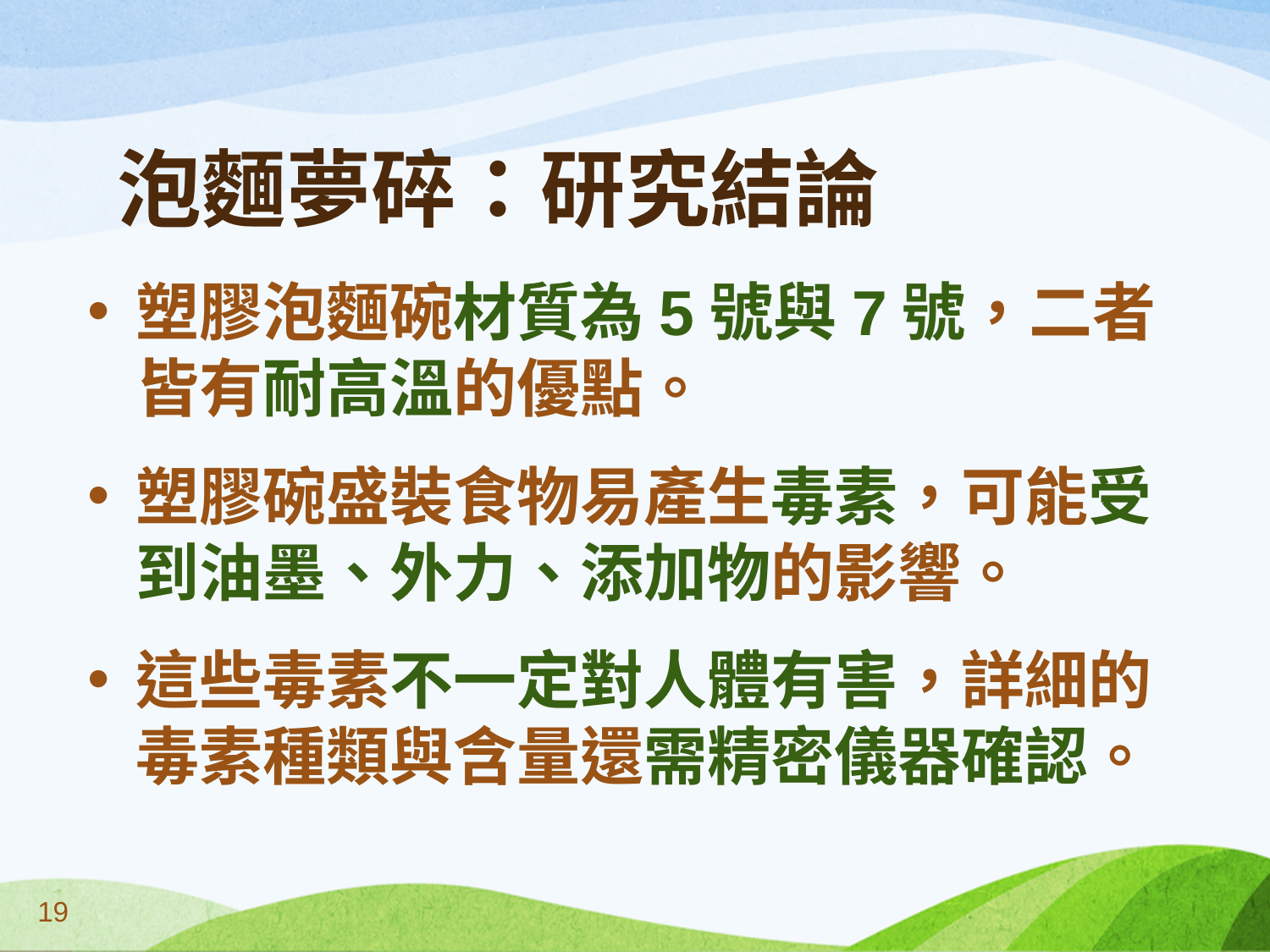

# 泡麵夢碎：研究結論
塑膠泡麵碗材質為5號與7號，二者皆有耐高溫的優點。
塑膠碗盛裝食物易產生毒素，可能受到油墨、外力、添加物的影響。
這些毒素不一定對人體有害，詳細的毒素種類與含量還需精密儀器確認。

19